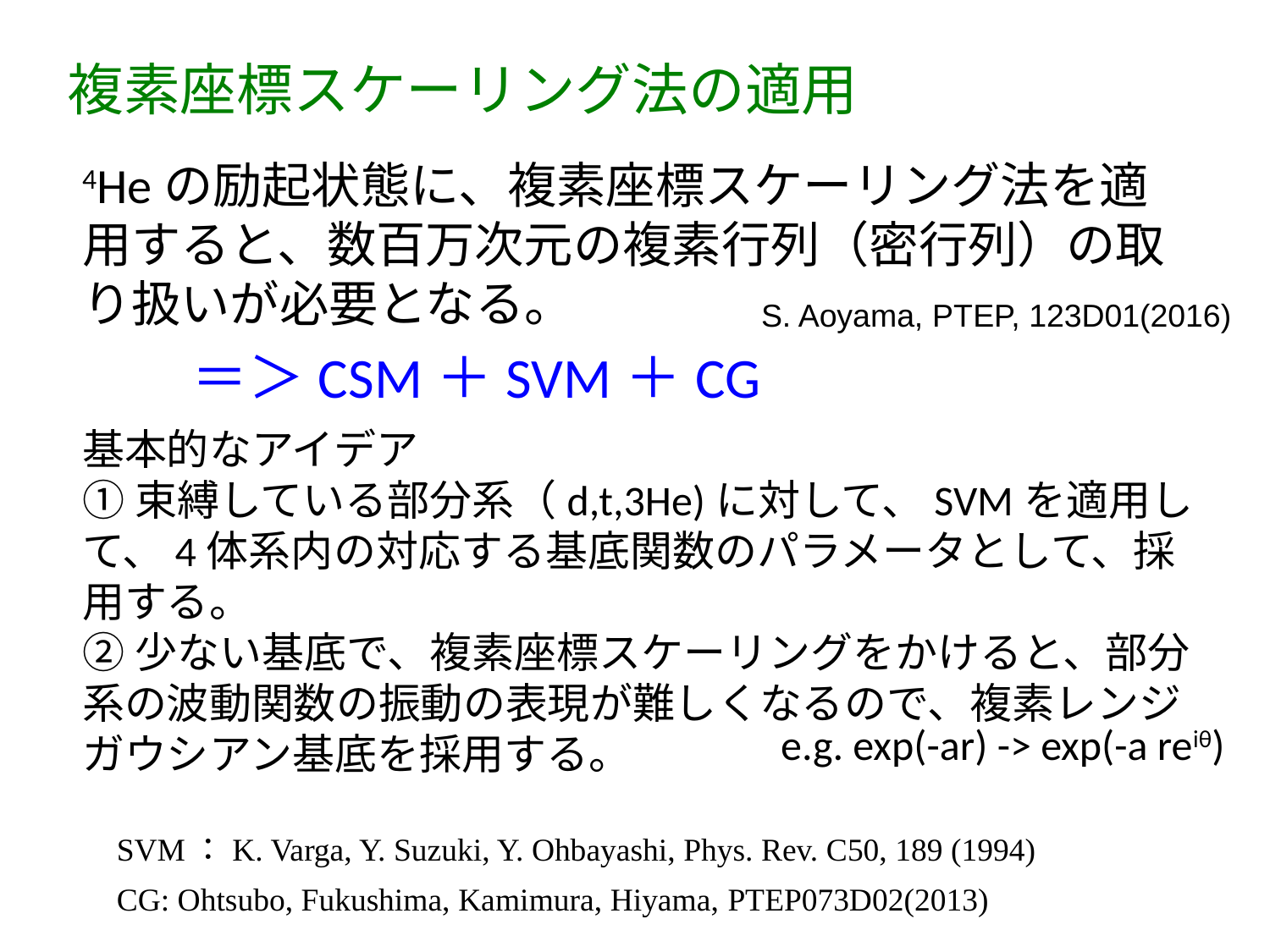

複素座標スケーリング法の適用
4Heの励起状態に、複素座標スケーリング法を適用すると、数百万次元の複素行列（密行列）の取り扱いが必要となる。
S. Aoyama, PTEP, 123D01(2016)
＝＞CSM＋SVM＋CG
基本的なアイデア
①束縛している部分系（d,t,3He)に対して、SVMを適用して、4体系内の対応する基底関数のパラメータとして、採用する。
②少ない基底で、複素座標スケーリングをかけると、部分系の波動関数の振動の表現が難しくなるので、複素レンジガウシアン基底を採用する。
e.g. exp(-ar) -> exp(-a reiθ)
SVM：K. Varga, Y. Suzuki, Y. Ohbayashi, Phys. Rev. C50, 189 (1994)
CG: Ohtsubo, Fukushima, Kamimura, Hiyama, PTEP073D02(2013)